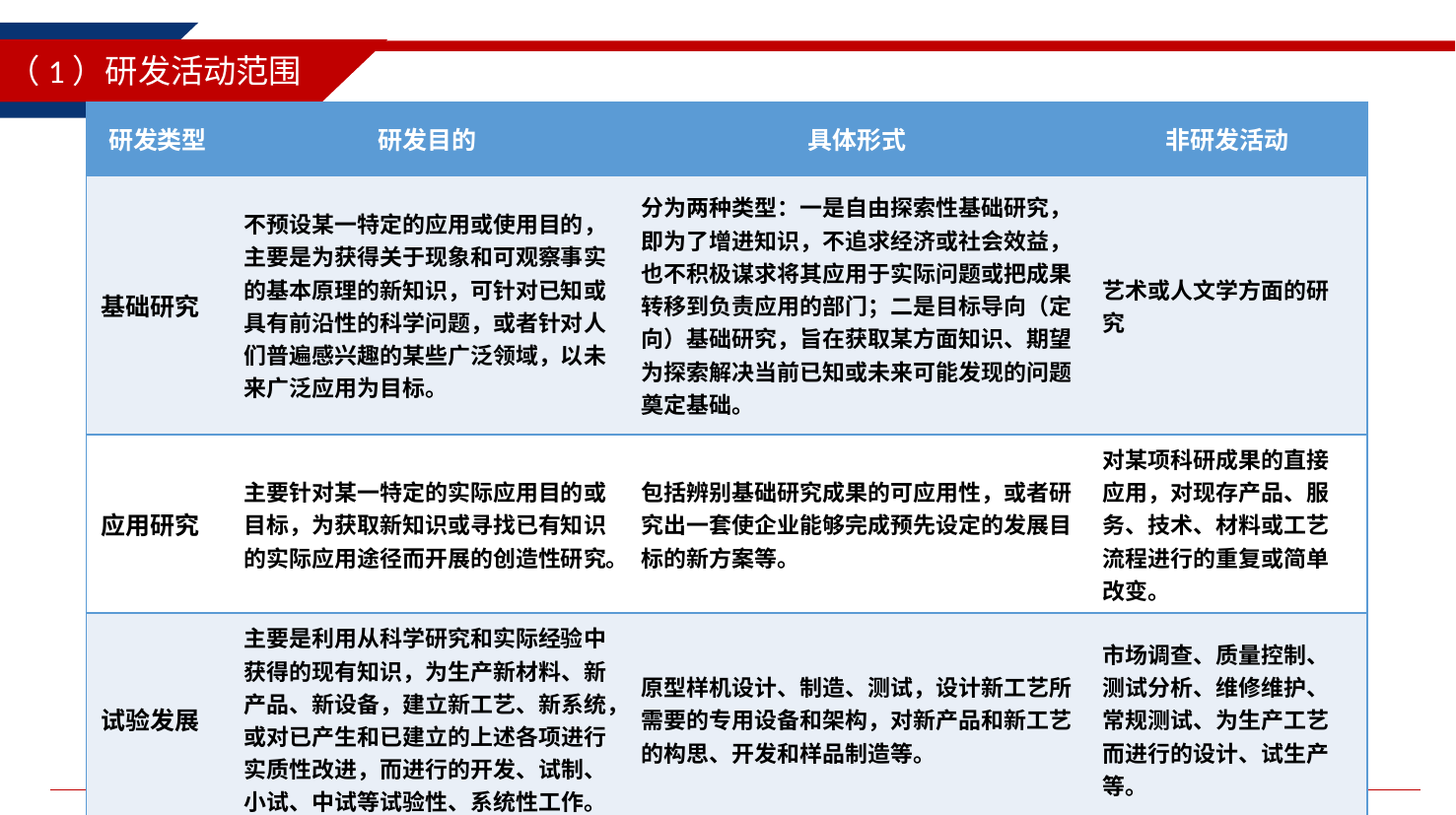

（1）研发活动范围

| 研发类型 | 研发目的 | 具体形式 | 非研发活动 |
| --- | --- | --- | --- |
| 基础研究 | 不预设某一特定的应用或使用目的，主要是为获得关于现象和可观察事实的基本原理的新知识，可针对已知或具有前沿性的科学问题，或者针对人们普遍感兴趣的某些广泛领域，以未来广泛应用为目标。 | 分为两种类型：一是自由探索性基础研究，即为了增进知识，不追求经济或社会效益，也不积极谋求将其应用于实际问题或把成果转移到负责应用的部门；二是目标导向（定向）基础研究，旨在获取某方面知识、期望为探索解决当前已知或未来可能发现的问题奠定基础。 | 艺术或人文学方面的研究 |
| 应用研究 | 主要针对某一特定的实际应用目的或目标，为获取新知识或寻找已有知识的实际应用途径而开展的创造性研究。 | 包括辨别基础研究成果的可应用性，或者研究出一套使企业能够完成预先设定的发展目标的新方案等。 | 对某项科研成果的直接应用，对现存产品、服务、技术、材料或工艺流程进行的重复或简单改变。 |
| 试验发展 | 主要是利用从科学研究和实际经验中获得的现有知识，为生产新材料、新产品、新设备，建立新工艺、新系统，或对已产生和已建立的上述各项进行实质性改进，而进行的开发、试制、小试、中试等试验性、系统性工作。 | 原型样机设计、制造、测试，设计新工艺所需要的专用设备和架构，对新产品和新工艺的构思、开发和样品制造等。 | 市场调查、质量控制、测试分析、维修维护、常规测试、为生产工艺而进行的设计、试生产等。 |